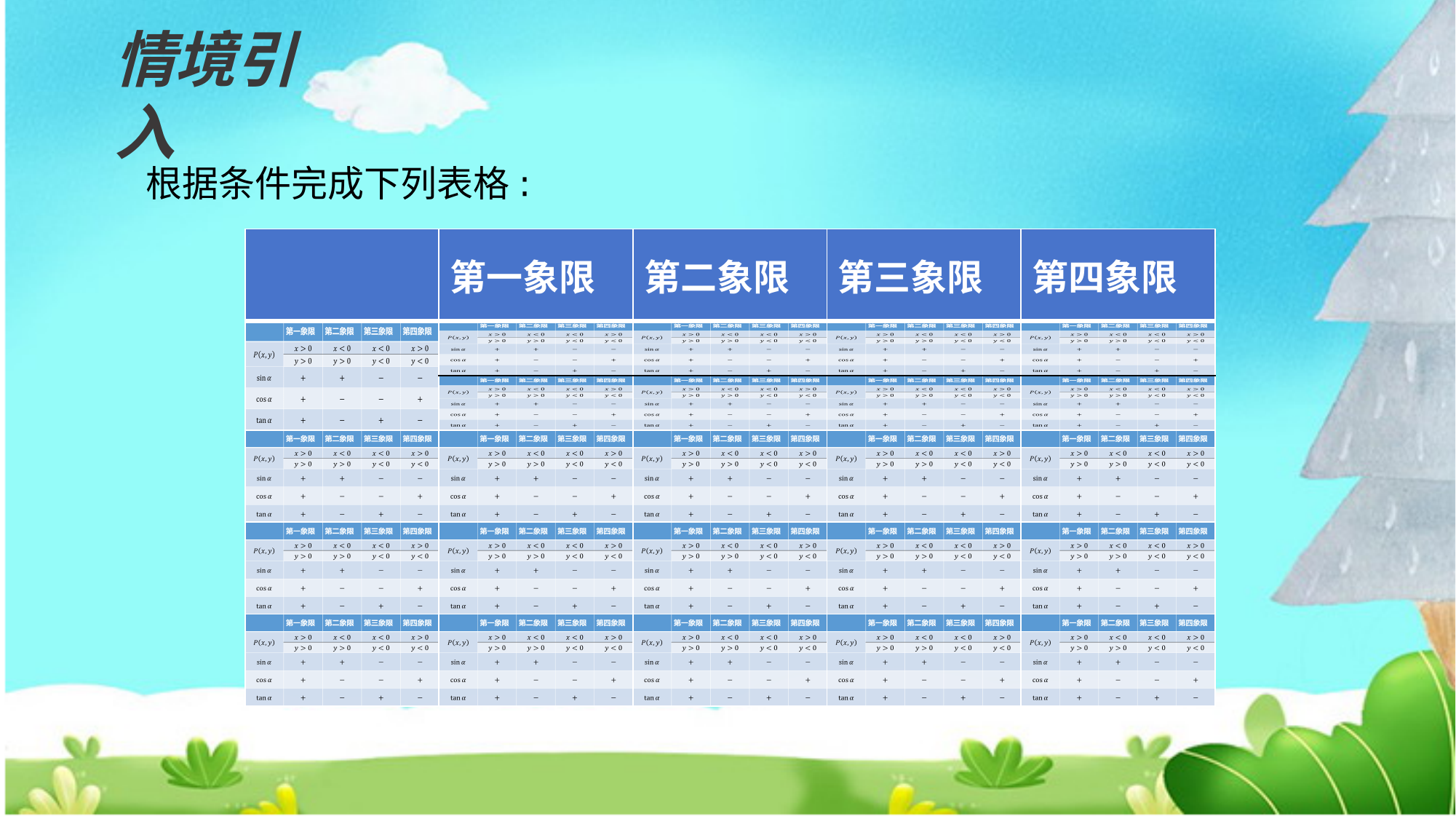

情境引入
根据条件完成下列表格:
|  | 第一象限 | 第二象限 | 第三象限 | 第四象限 |
| --- | --- | --- | --- | --- |
|  |  |  |  |  |
|  |  |  |  |  |
|  |  |  |  |  |
|  |  |  |  |  |
|  |  |  |  |  |